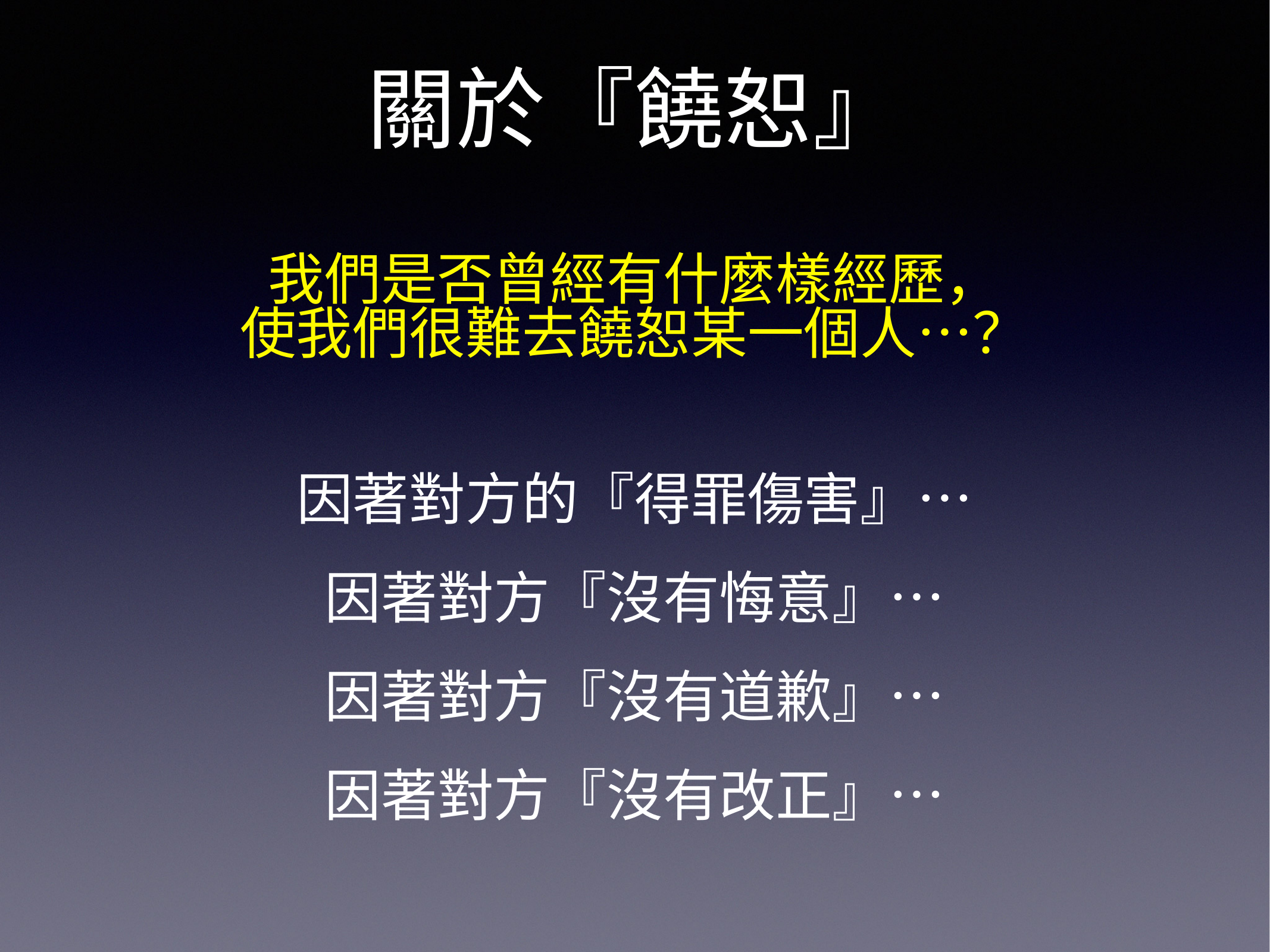

# 關於『饒恕』
我們是否曾經有什麼樣經歷，
使我們很難去饒恕某一個人⋯？
因著對方的『得罪傷害』⋯
因著對方『沒有悔意』⋯
因著對方『沒有道歉』⋯
因著對方『沒有改正』⋯